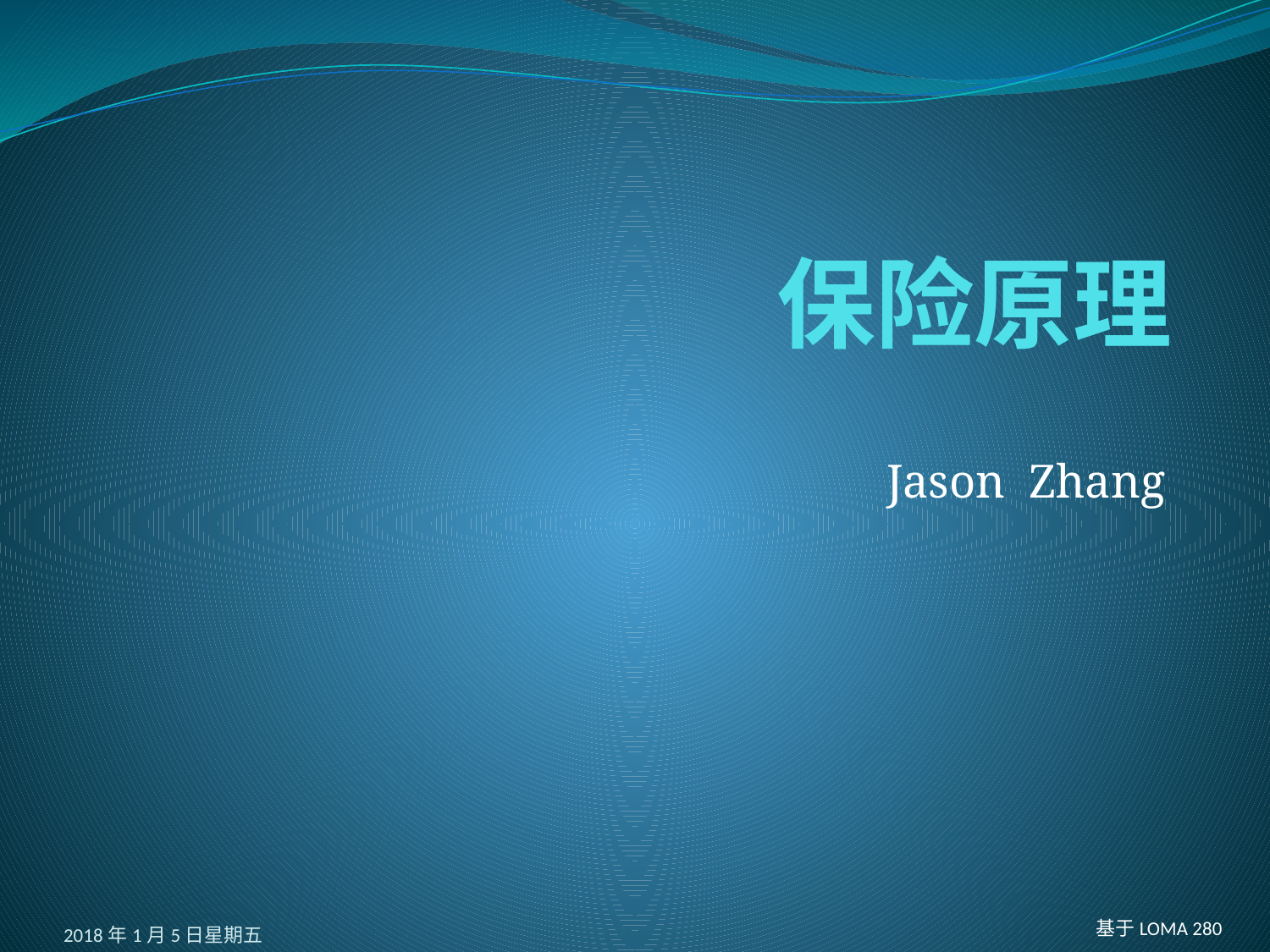

# 保险原理
Jason  Zhang
2018年1月5日星期五
基于LOMA 280